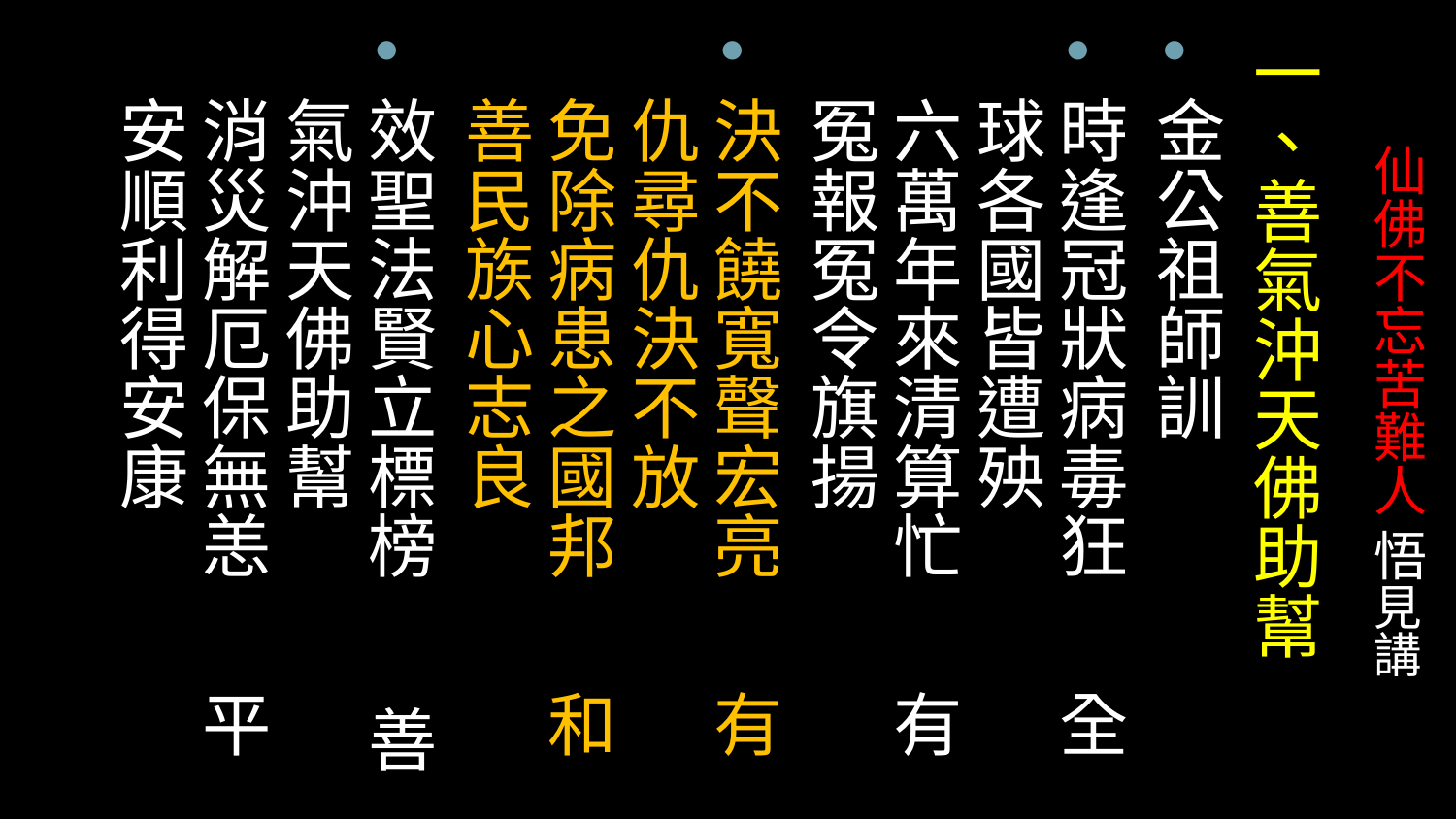

一、善氣沖天佛助幫
金公祖師訓
時逢冠狀病毒狂       全球各國皆遭殃
六萬年來清算忙       有冤報冤令旗揚
決不饒寬聲宏亮       有仇尋仇決不放
免除病患之國邦       和善民族心志良
效聖法賢立標榜        善氣沖天佛助幫
消災解厄保無恙       平安順利得安康

# 仙佛不忘苦難人 悟見講